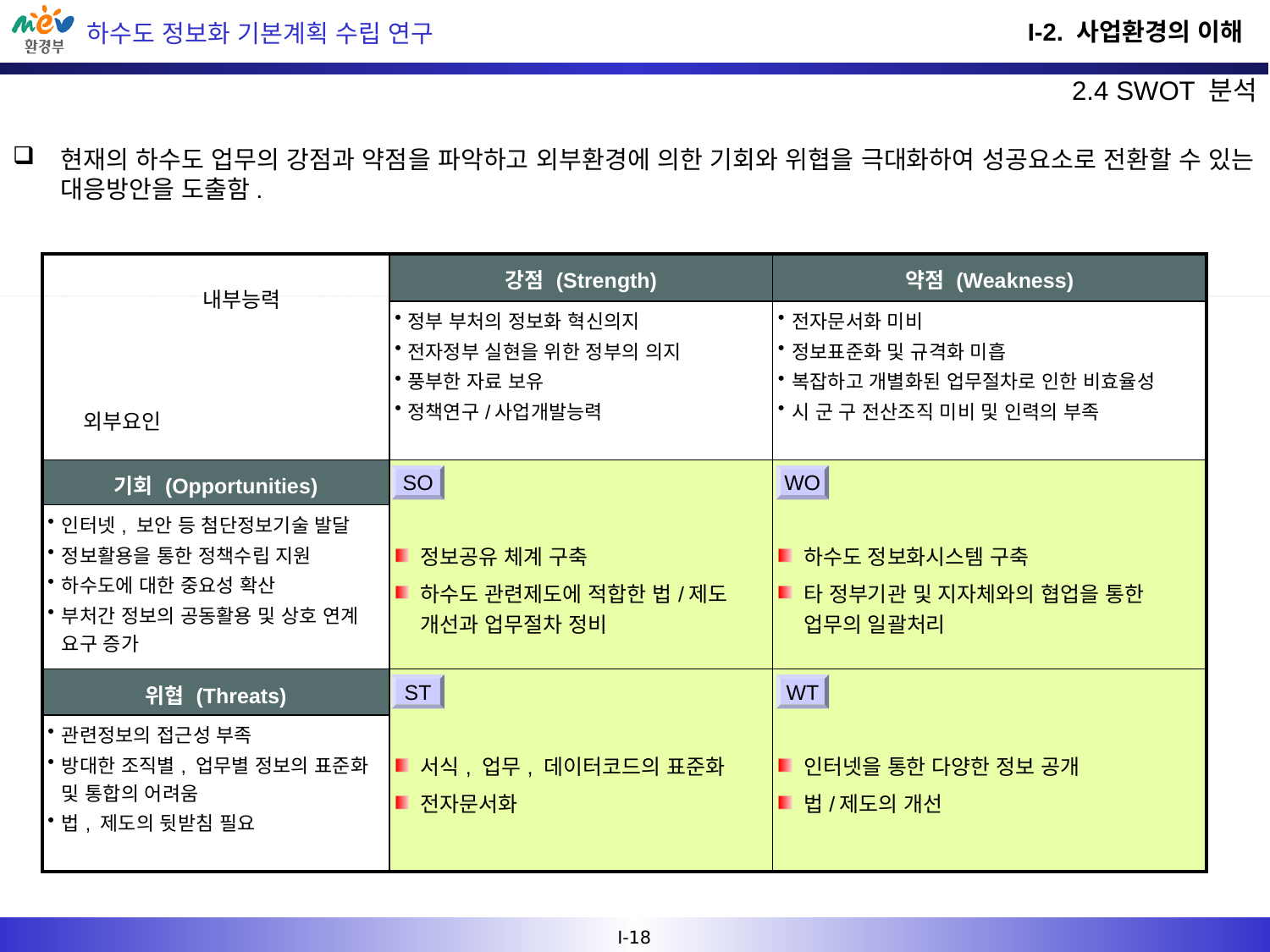

I-2. 사업환경의 이해
2.4 SWOT 분석
현재의 하수도 업무의 강점과 약점을 파악하고 외부환경에 의한 기회와 위협을 극대화하여 성공요소로 전환할 수 있는 대응방안을 도출함.
| 내부능력 외부요인 | 강점 (Strength) | 약점 (Weakness) |
| --- | --- | --- |
|  | 정부 부처의 정보화 혁신의지 전자정부 실현을 위한 정부의 의지 풍부한 자료 보유 정책연구/사업개발능력 | 전자문서화 미비 정보표준화 및 규격화 미흡 복잡하고 개별화된 업무절차로 인한 비효율성 시 군 구 전산조직 미비 및 인력의 부족 |
| 기회 (Opportunities) |  |  |
| 인터넷, 보안 등 첨단정보기술 발달 정보활용을 통한 정책수립 지원 하수도에 대한 중요성 확산 부처간 정보의 공동활용 및 상호 연계 요구 증가 | 정보공유 체계 구축 하수도 관련제도에 적합한 법/제도 개선과 업무절차 정비 | 하수도 정보화시스템 구축 타 정부기관 및 지자체와의 협업을 통한 업무의 일괄처리 |
| 위협 (Threats) |  |  |
| 관련정보의 접근성 부족 방대한 조직별, 업무별 정보의 표준화 및 통합의 어려움 법, 제도의 뒷받침 필요 | 서식, 업무, 데이터코드의 표준화 전자문서화 | 인터넷을 통한 다양한 정보 공개 법/제도의 개선 |
SO
WO
ST
WT